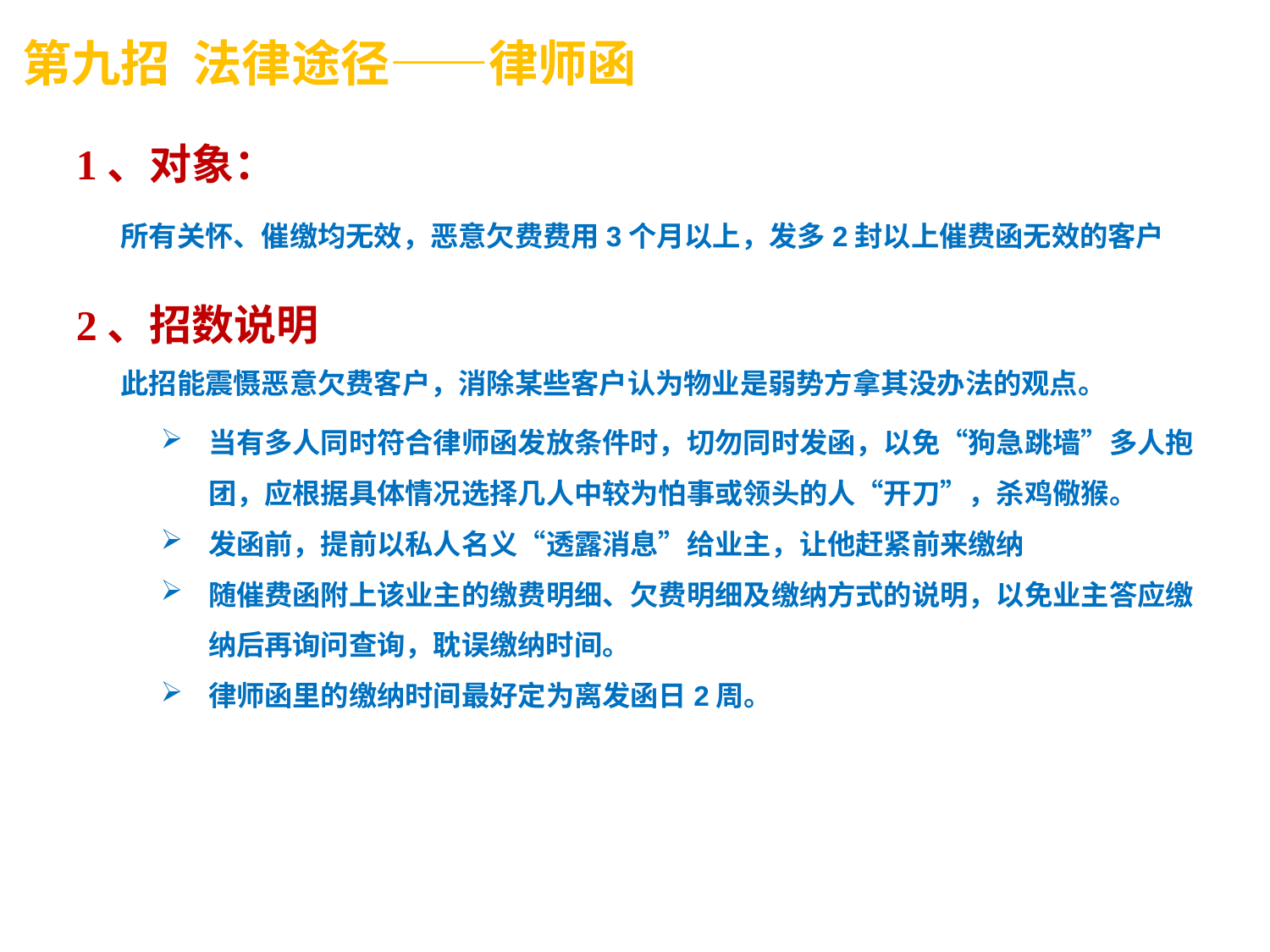

第九招  法律途径——律师函
1、对象：
      所有关怀、催缴均无效，恶意欠费费用3个月以上，发多2封以上催费函无效的客户
2、招数说明
      此招能震慑恶意欠费客户，消除某些客户认为物业是弱势方拿其没办法的观点。

当有多人同时符合律师函发放条件时，切勿同时发函，以免“狗急跳墙”多人抱团，应根据具体情况选择几人中较为怕事或领头的人“开刀”，杀鸡儆猴。
发函前，提前以私人名义“透露消息”给业主，让他赶紧前来缴纳
随催费函附上该业主的缴费明细、欠费明细及缴纳方式的说明，以免业主答应缴纳后再询问查询，耽误缴纳时间。
律师函里的缴纳时间最好定为离发函日2周。